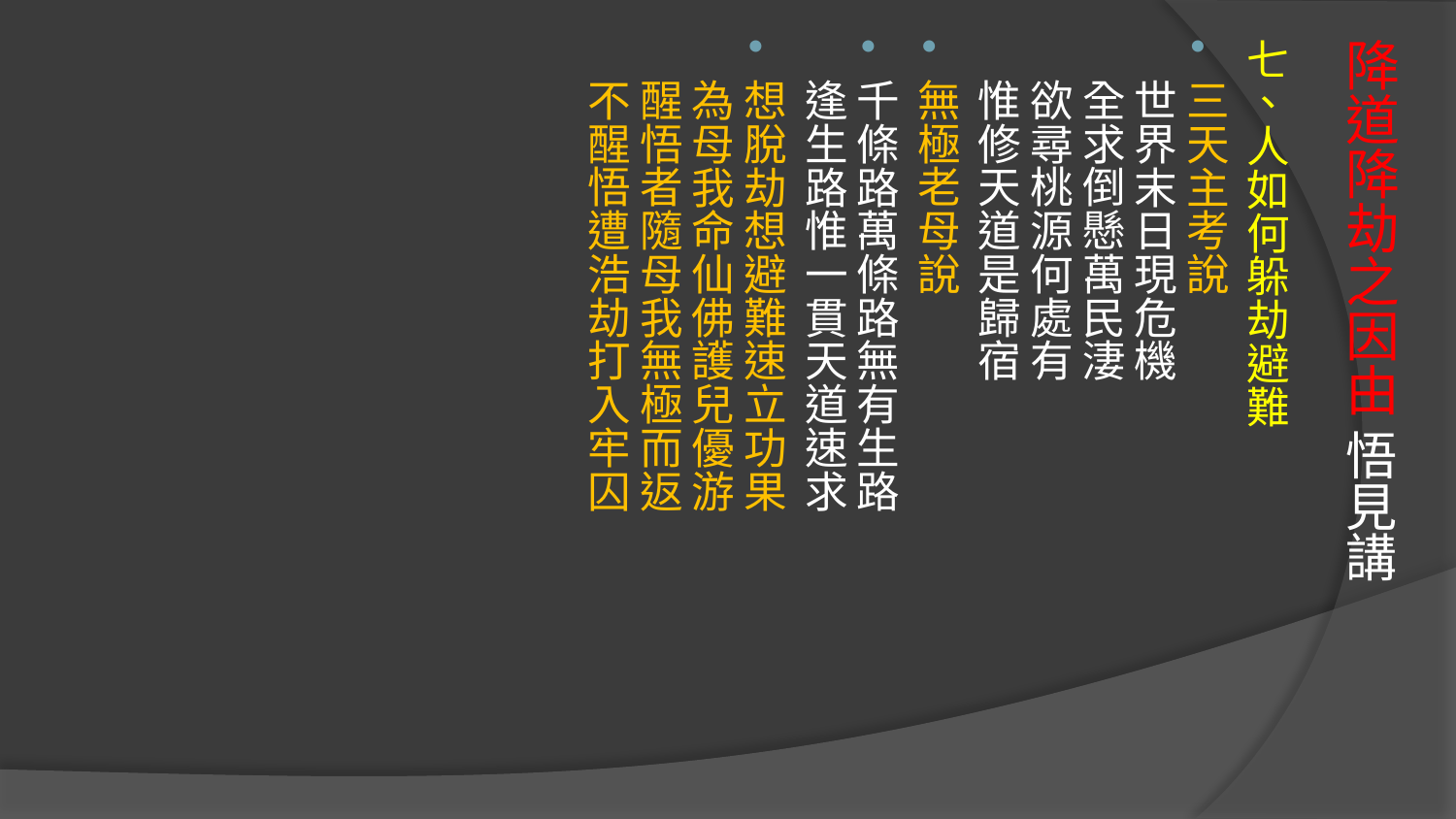

七、人如何躲劫避難
三天主考說
世界末日現危機　 
全求倒懸萬民淒
欲尋桃源何處有 　
惟修天道是歸宿
無極老母說
千條路萬條路無有生路 　
逢生路惟一貫天道速求
想脫劫想避難速立功果 
為母我命仙佛護兒優游
醒悟者隨母我無極而返 
不醒悟遭浩劫打入牢囚

# 降道降劫之因由 悟見講